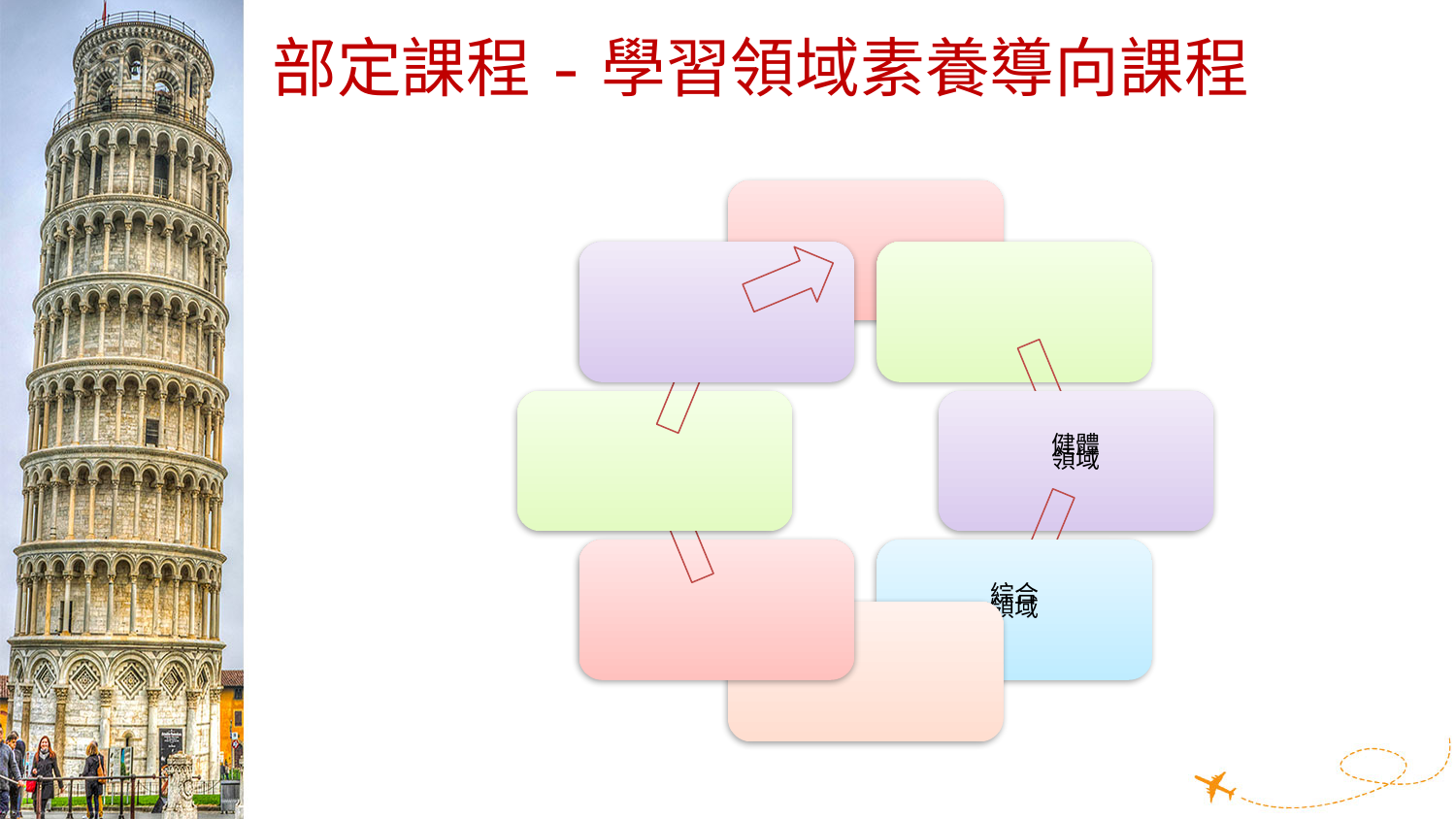

# 部定課程-學習領域素養導向課程
領域
領域
領域
領域
領域
健體
領域
綜合
領域
領域